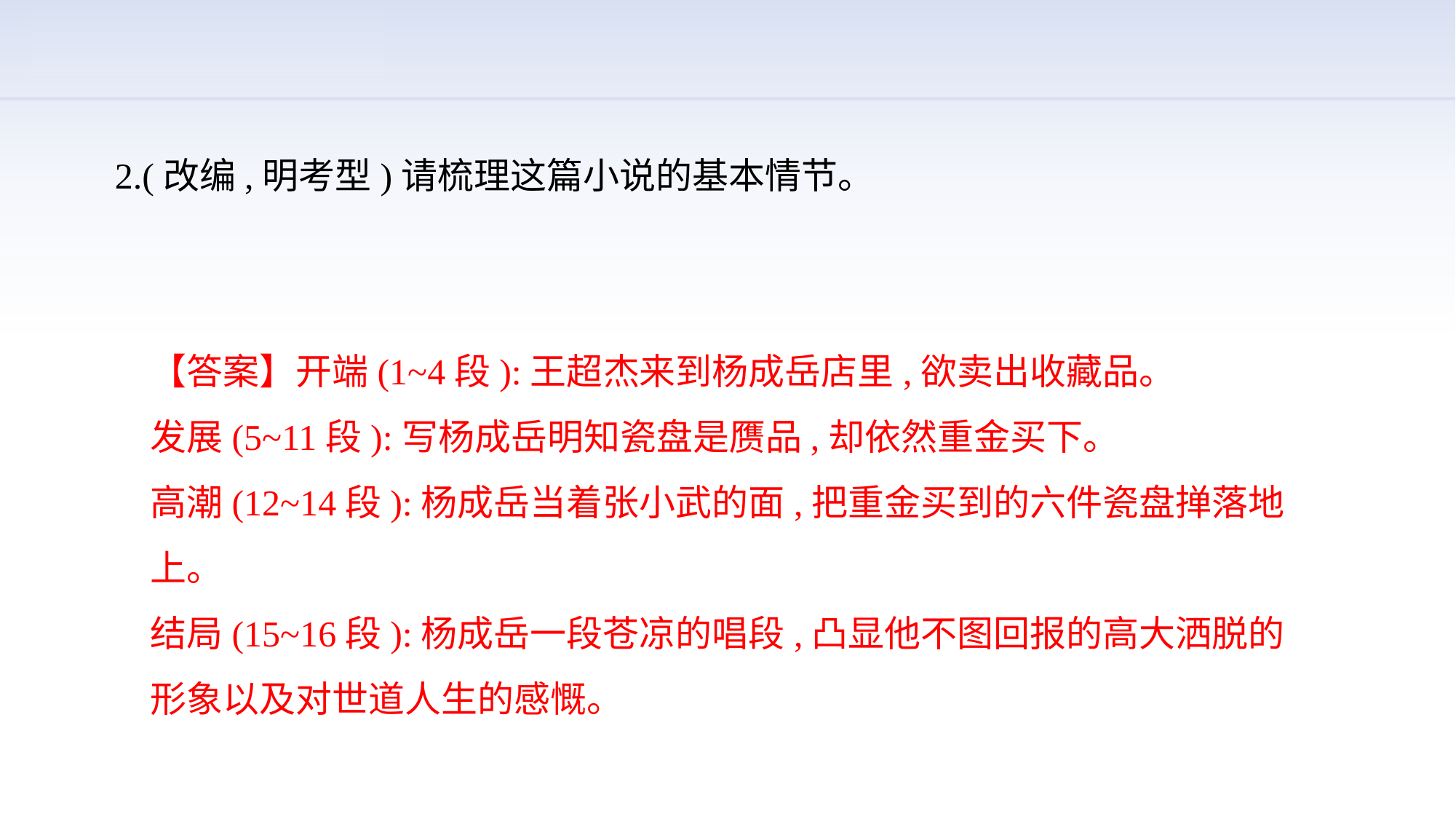

2.(改编,明考型)请梳理这篇小说的基本情节。
【答案】开端(1~4段):王超杰来到杨成岳店里,欲卖出收藏品。
发展(5~11段):写杨成岳明知瓷盘是赝品,却依然重金买下。
高潮(12~14段):杨成岳当着张小武的面,把重金买到的六件瓷盘掸落地上。
结局(15~16段):杨成岳一段苍凉的唱段,凸显他不图回报的高大洒脱的形象以及对世道人生的感慨。